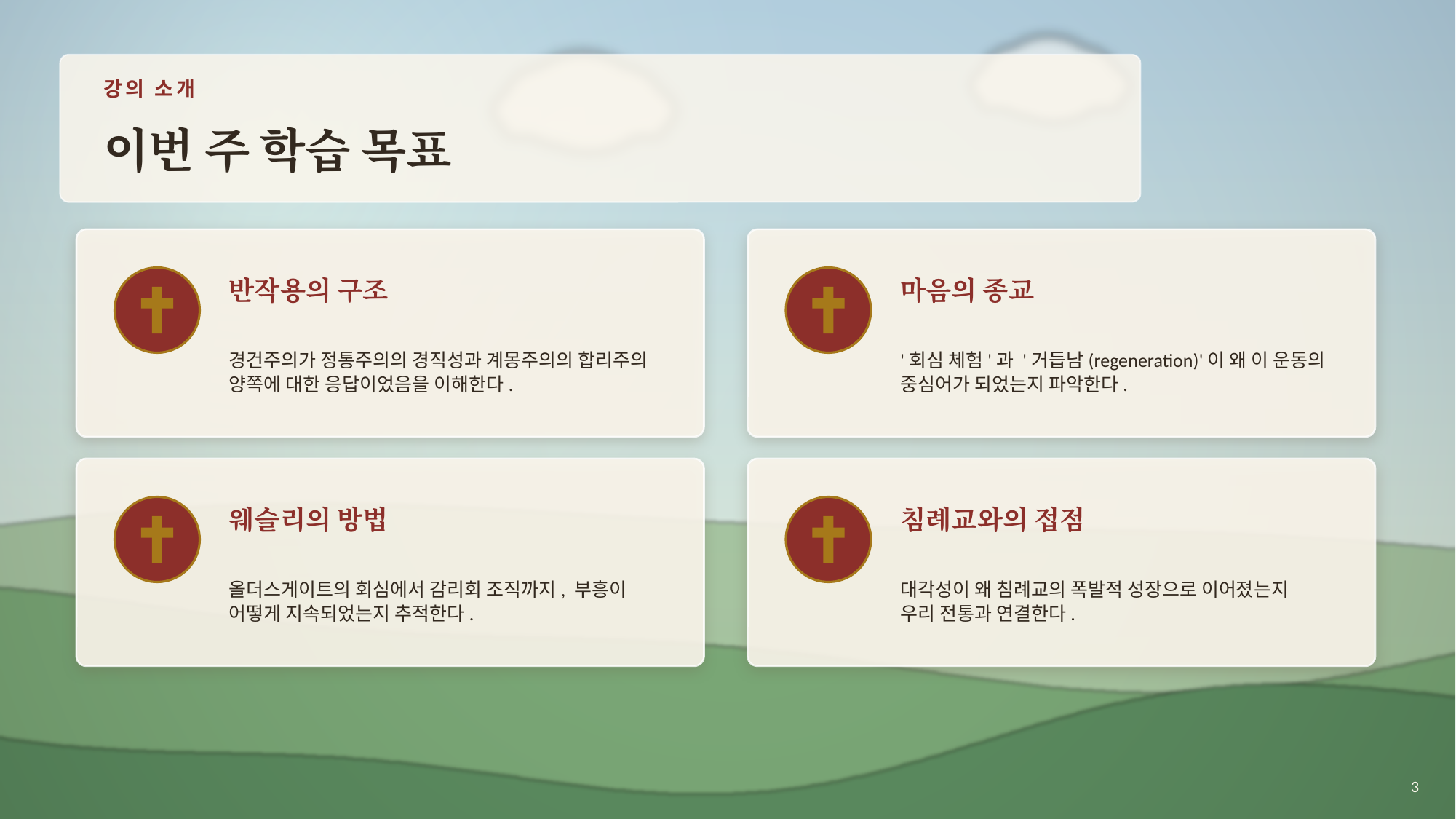

강의 소개
이번 주 학습 목표

반작용의 구조
마음의 종교

경건주의가 정통주의의 경직성과 계몽주의의 합리주의 양쪽에 대한 응답이었음을 이해한다.
'회심 체험'과 '거듭남(regeneration)'이 왜 이 운동의 중심어가 되었는지 파악한다.

웨슬리의 방법
침례교와의 접점

올더스게이트의 회심에서 감리회 조직까지, 부흥이 어떻게 지속되었는지 추적한다.
대각성이 왜 침례교의 폭발적 성장으로 이어졌는지 우리 전통과 연결한다.
3